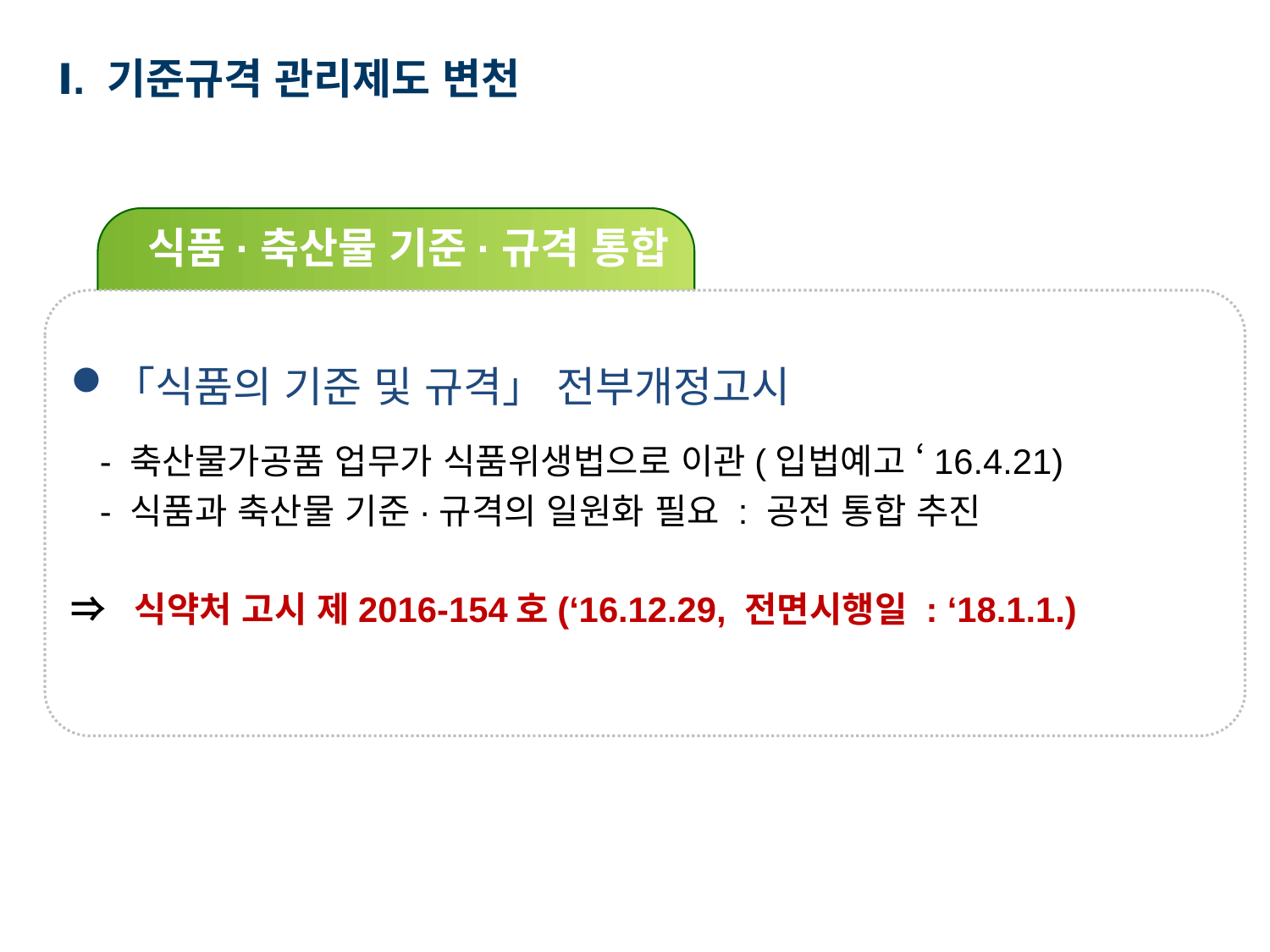

Ⅰ. 기준규격 관리제도 변천
식품·축산물 기준·규격 통합
「식품의 기준 및 규격」 전부개정고시
   - 축산물가공품 업무가 식품위생법으로 이관(입법예고 ‘16.4.21)
   - 식품과 축산물 기준·규격의 일원화 필요 : 공전 통합 추진

⇒  식약처 고시 제2016-154호(‘16.12.29, 전면시행일 : ‘18.1.1.)